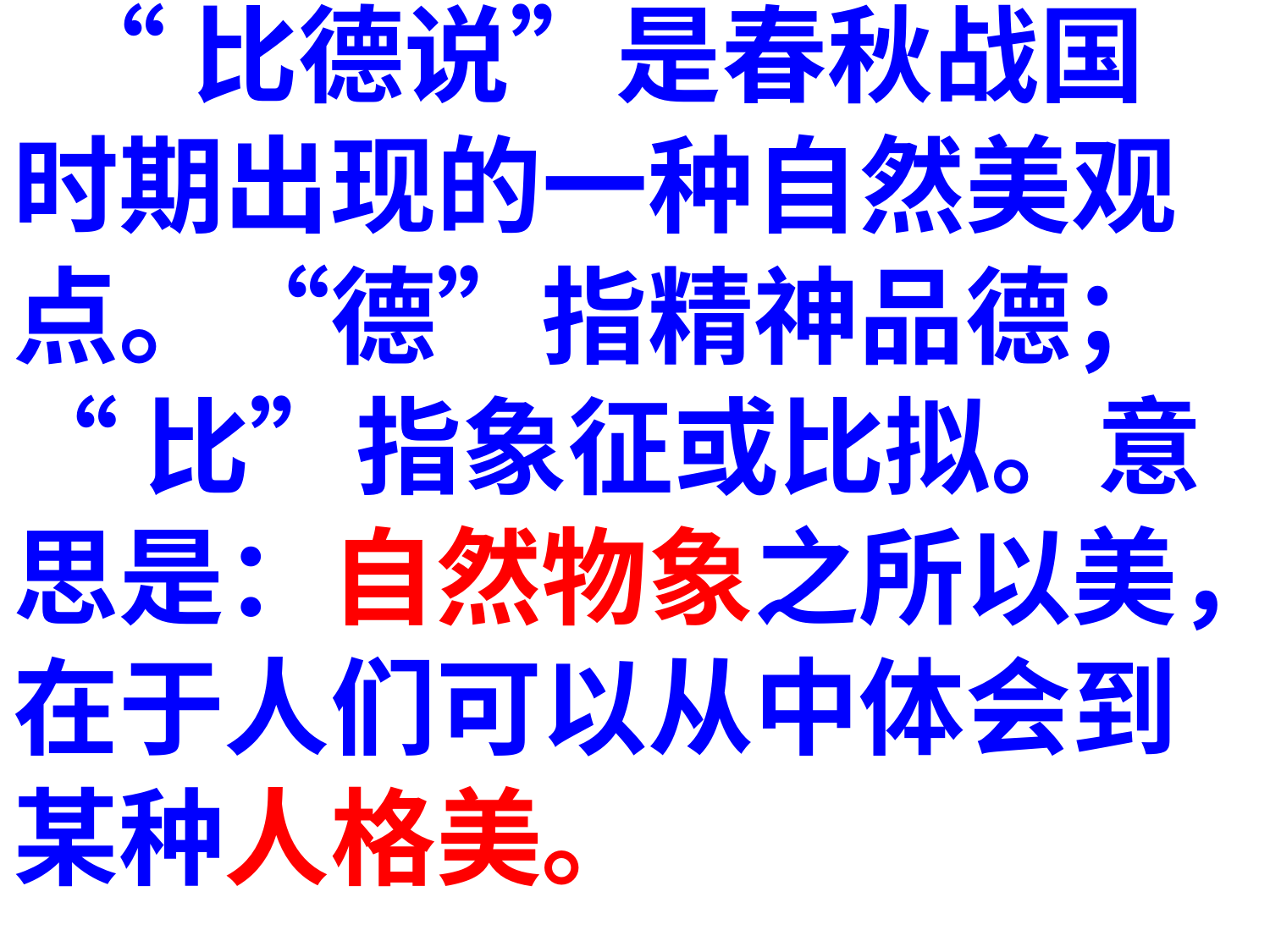

“比德说”是春秋战国
时期出现的一种自然美观
点。“德”指精神品德；
“比”指象征或比拟。意
思是：自然物象之所以美，
在于人们可以从中体会到
某种人格美。